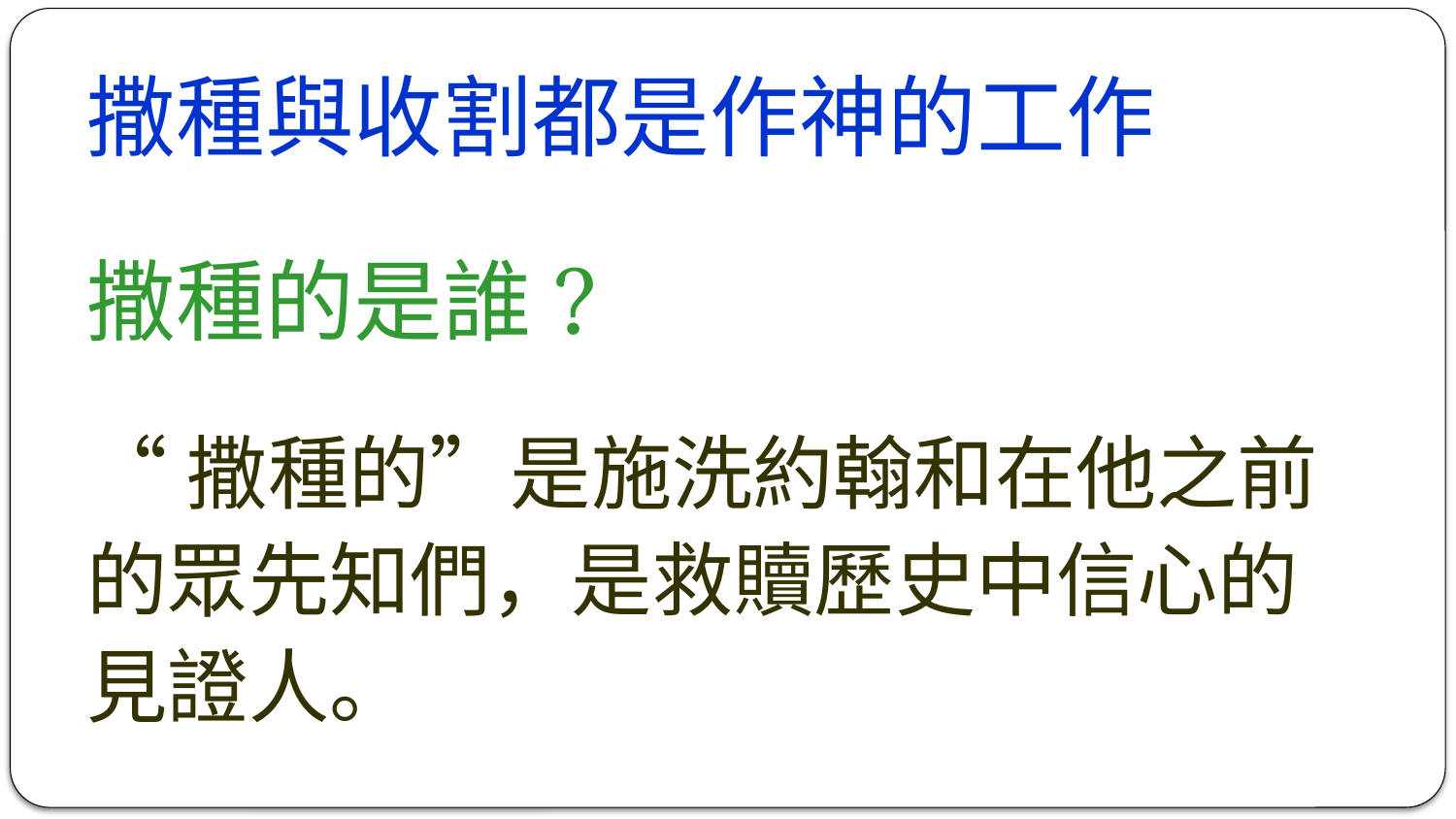

# 撒種與收割都是作神的工作
撒種的是誰?
“撒種的”是施洗約翰和在他之前的眾先知們，是救贖歷史中信心的見證人。